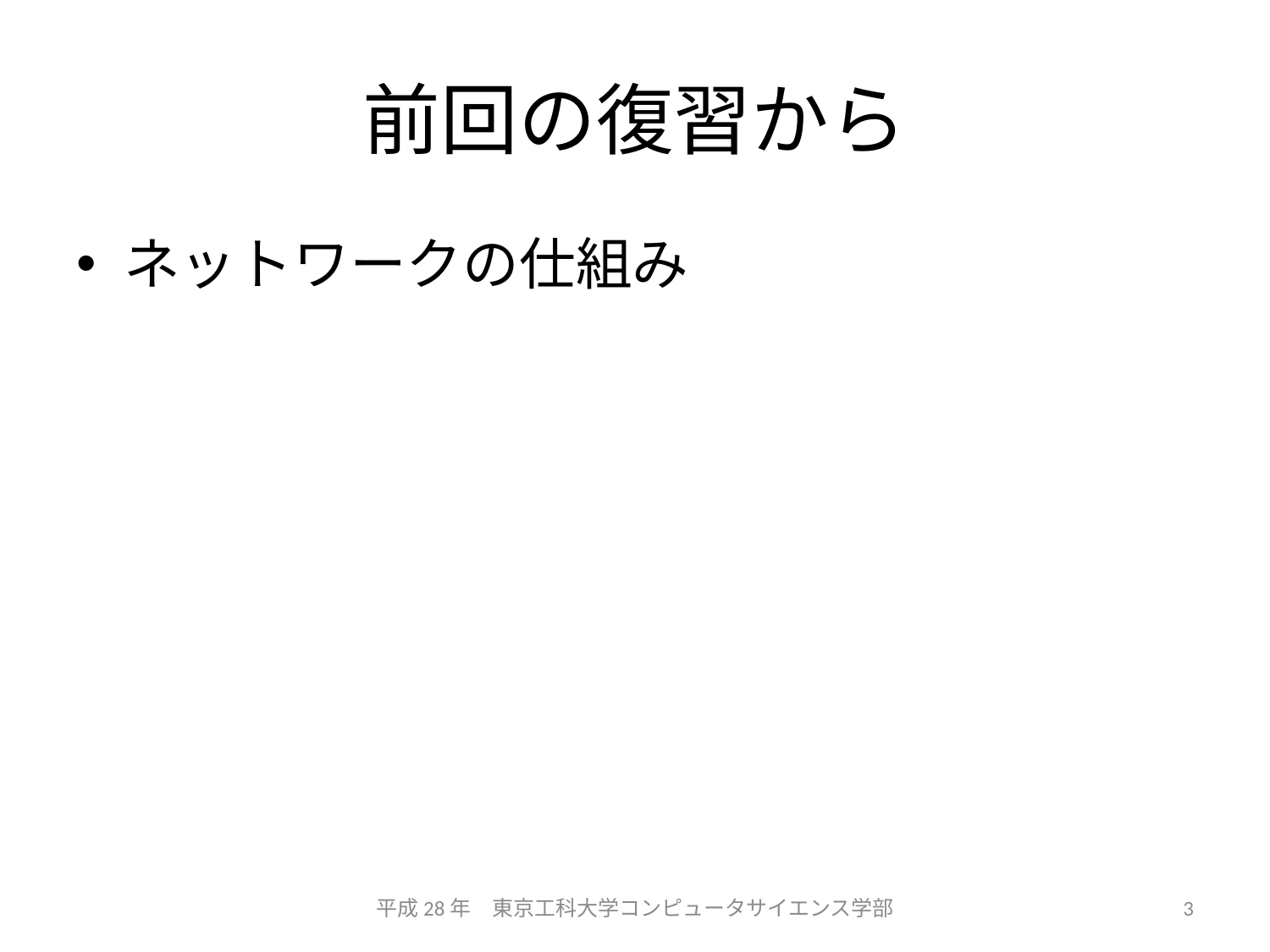

# 前回の復習から
ネットワークの仕組み
平成28年　東京工科大学コンピュータサイエンス学部
3